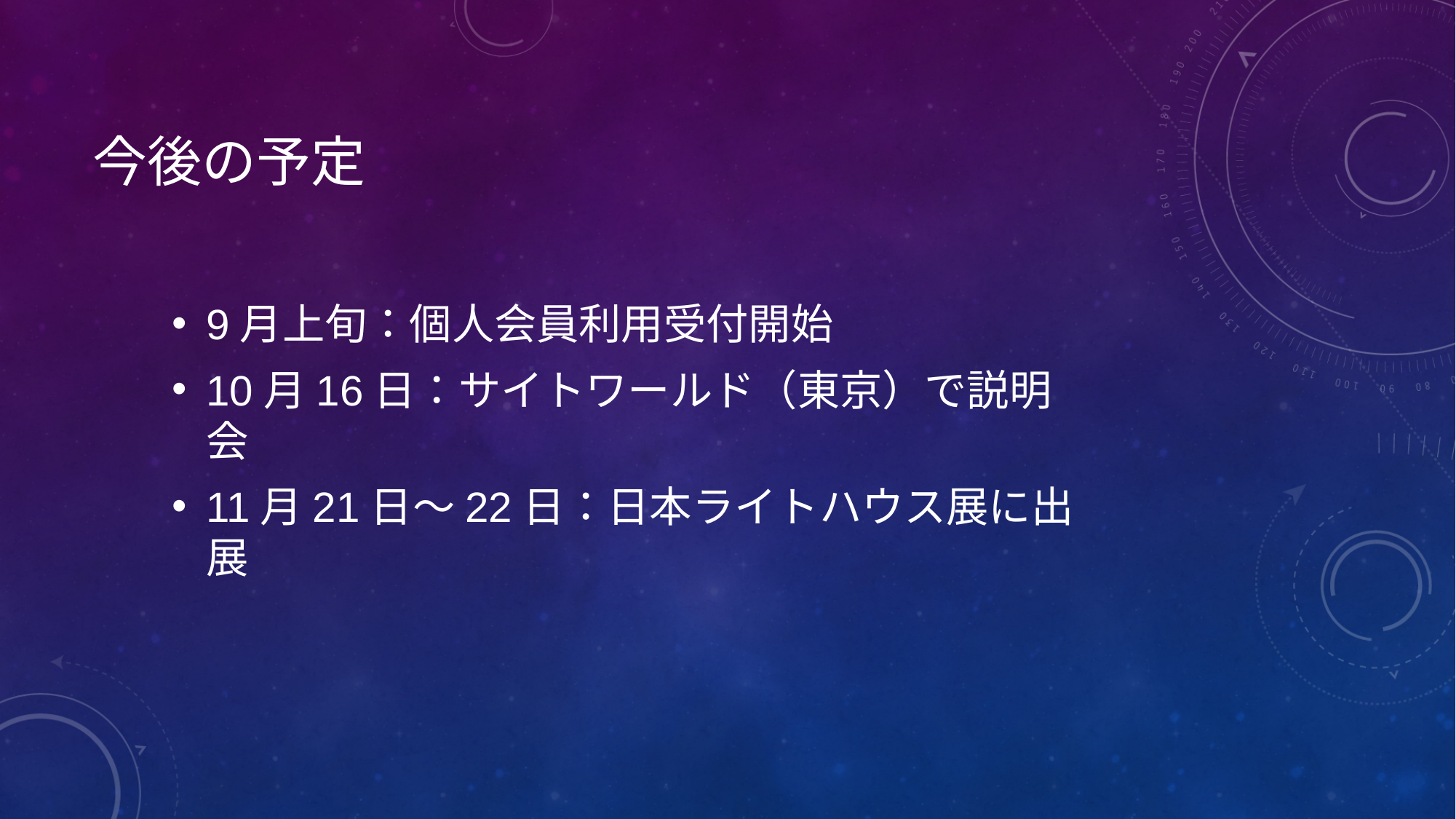

# 今後の予定
9月上旬：個人会員利用受付開始
10月16日：サイトワールド（東京）で説明会
11月21日～22日：日本ライトハウス展に出展